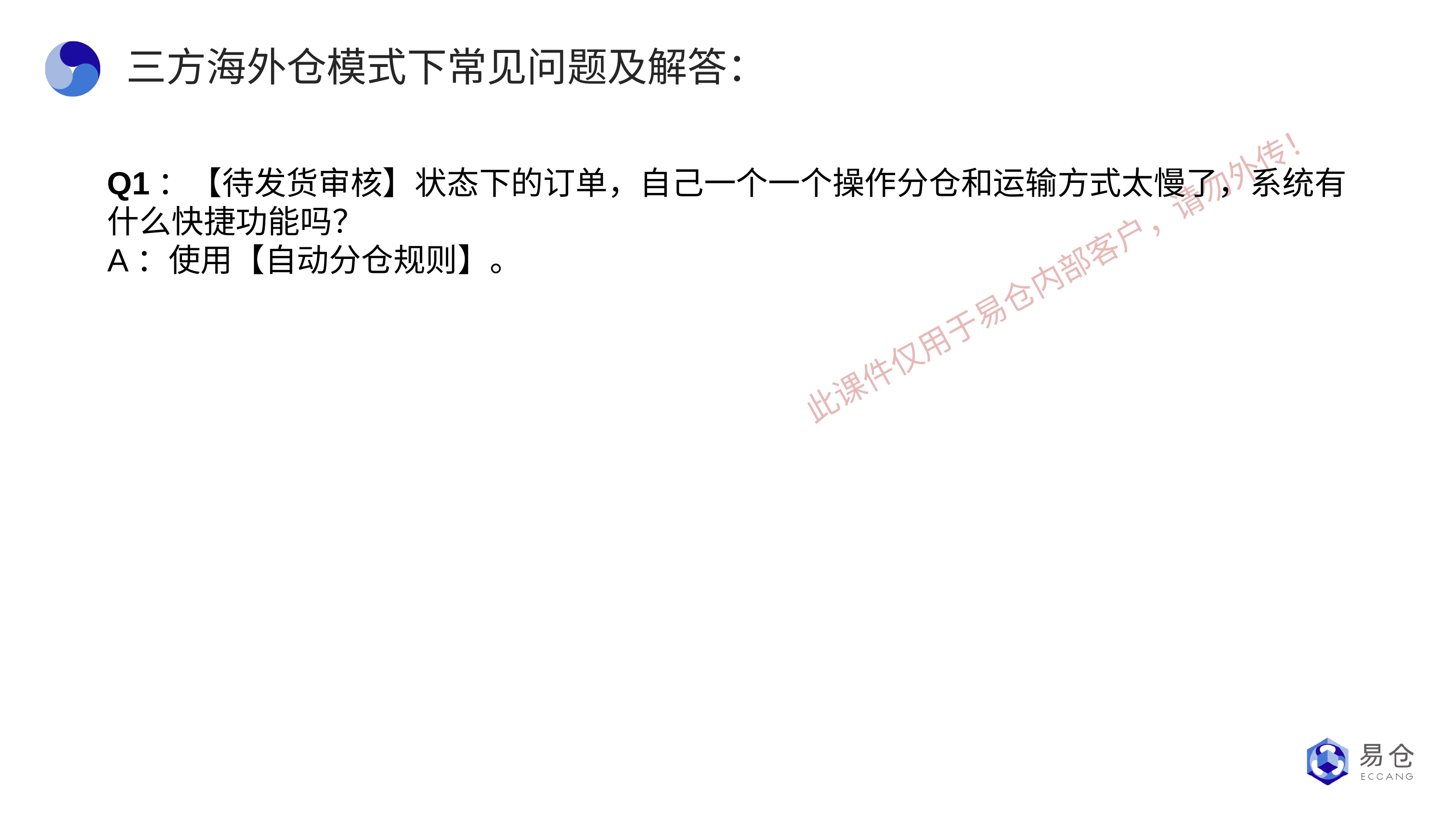

三方海外仓模式下常见问题及解答：
Q1：【待发货审核】状态下的订单，自己一个一个操作分仓和运输方式太慢了，系统有什么快捷功能吗？
A：使用【自动分仓规则】。